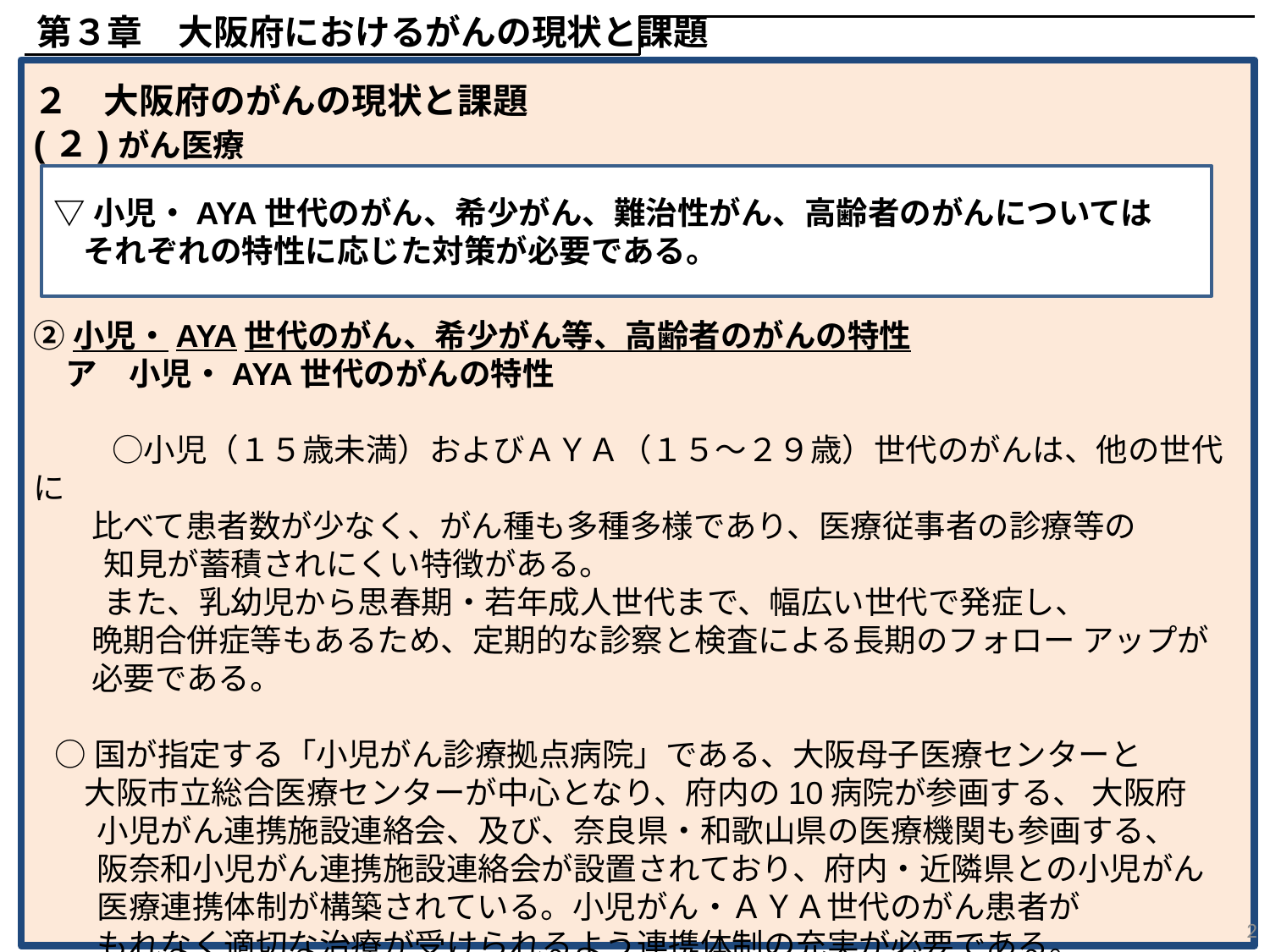

第３章　大阪府におけるがんの現状と課題

２　大阪府のがんの現状と課題
(２)がん医療

②小児・AYA世代のがん、希少がん等、高齢者のがんの特性
　ア　小児・AYA世代のがんの特性

 　　○小児（１５歳未満）およびＡＹＡ（１５～２９歳）世代のがんは、他の世代に
       比べて患者数が少なく、がん種も多種多様であり、医療従事者の診療等の
　　 知見が蓄積されにくい特徴がある。
　　 また、乳幼児から思春期・若年成人世代まで、幅広い世代で発症し、
       晩期合併症等もあるため、定期的な診察と検査による長期のフォロー アップが
       必要である。

   ○国が指定する「小児がん診療拠点病院」である、大阪母子医療センターと
      大阪市立総合医療センターが中心となり、府内の10病院が参画する、 大阪府
　　小児がん連携施設連絡会、及び、奈良県・和歌山県の医療機関も参画する、
　　阪奈和小児がん連携施設連絡会が設置されており、府内・近隣県との小児がん
　　医療連携体制が構築されている。小児がん・ＡＹＡ世代のがん患者が
　　もれなく適切な治療が受けられるよう連携体制の充実が必要である。
▽小児・AYA世代のがん、希少がん、難治性がん、高齢者のがんについては
   それぞれの特性に応じた対策が必要である。
2